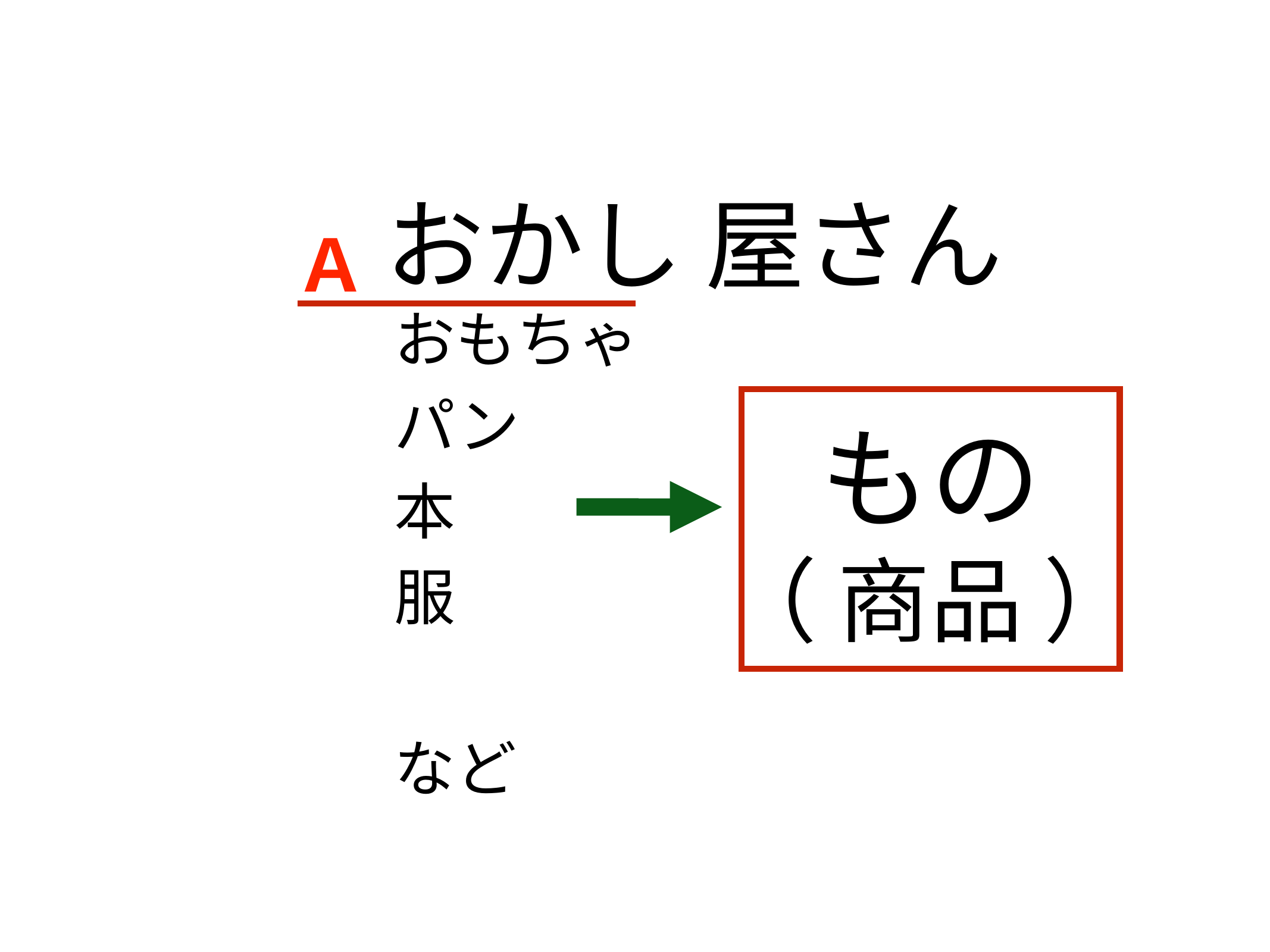

おかし 屋さん
Ａ
おもちゃ
パン
本
服

など

もの

（ 商品 ）